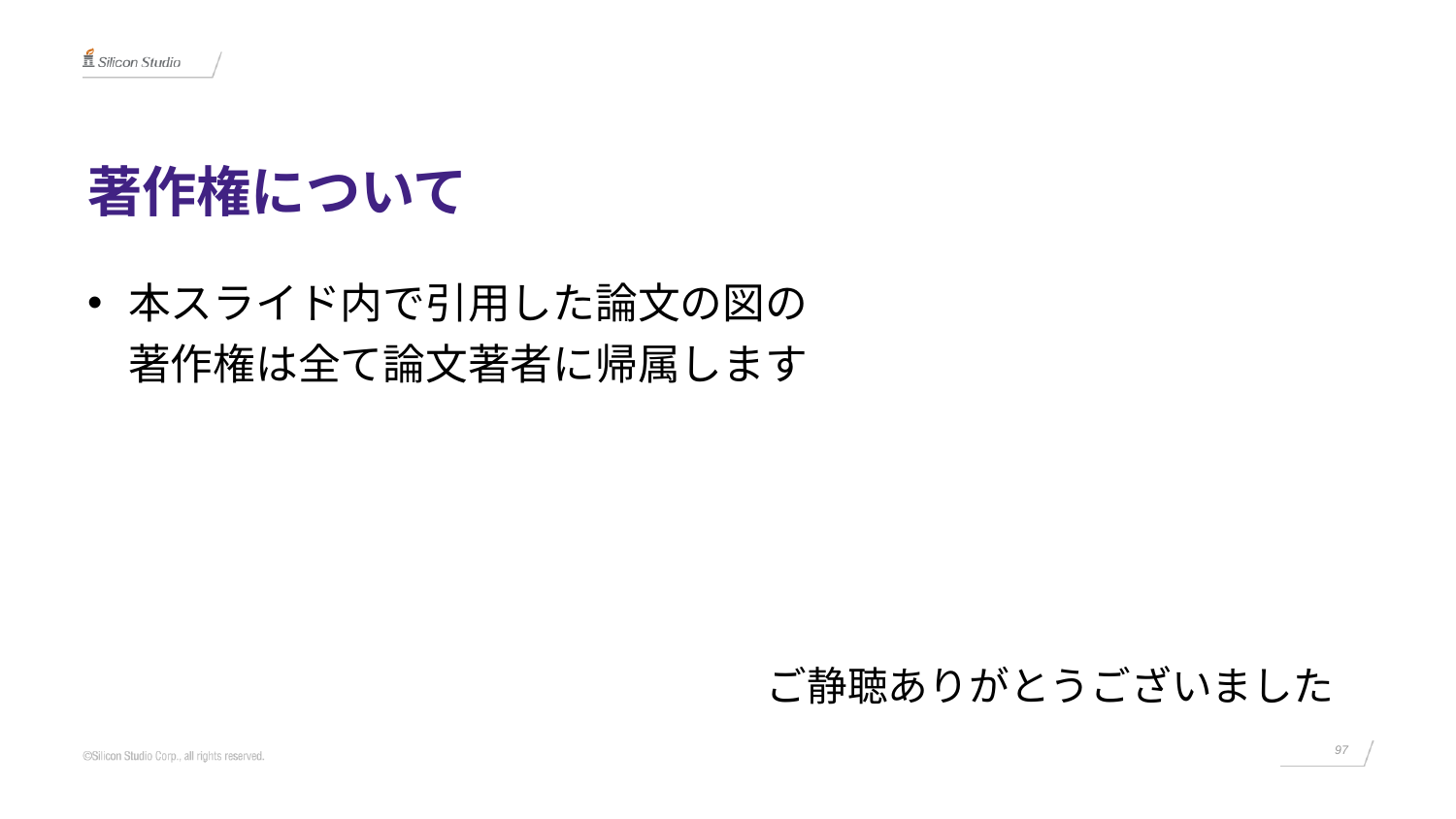

# 著作権について
本スライド内で引用した論文の図の
著作権は全て論文著者に帰属します
ご静聴ありがとうございました
97